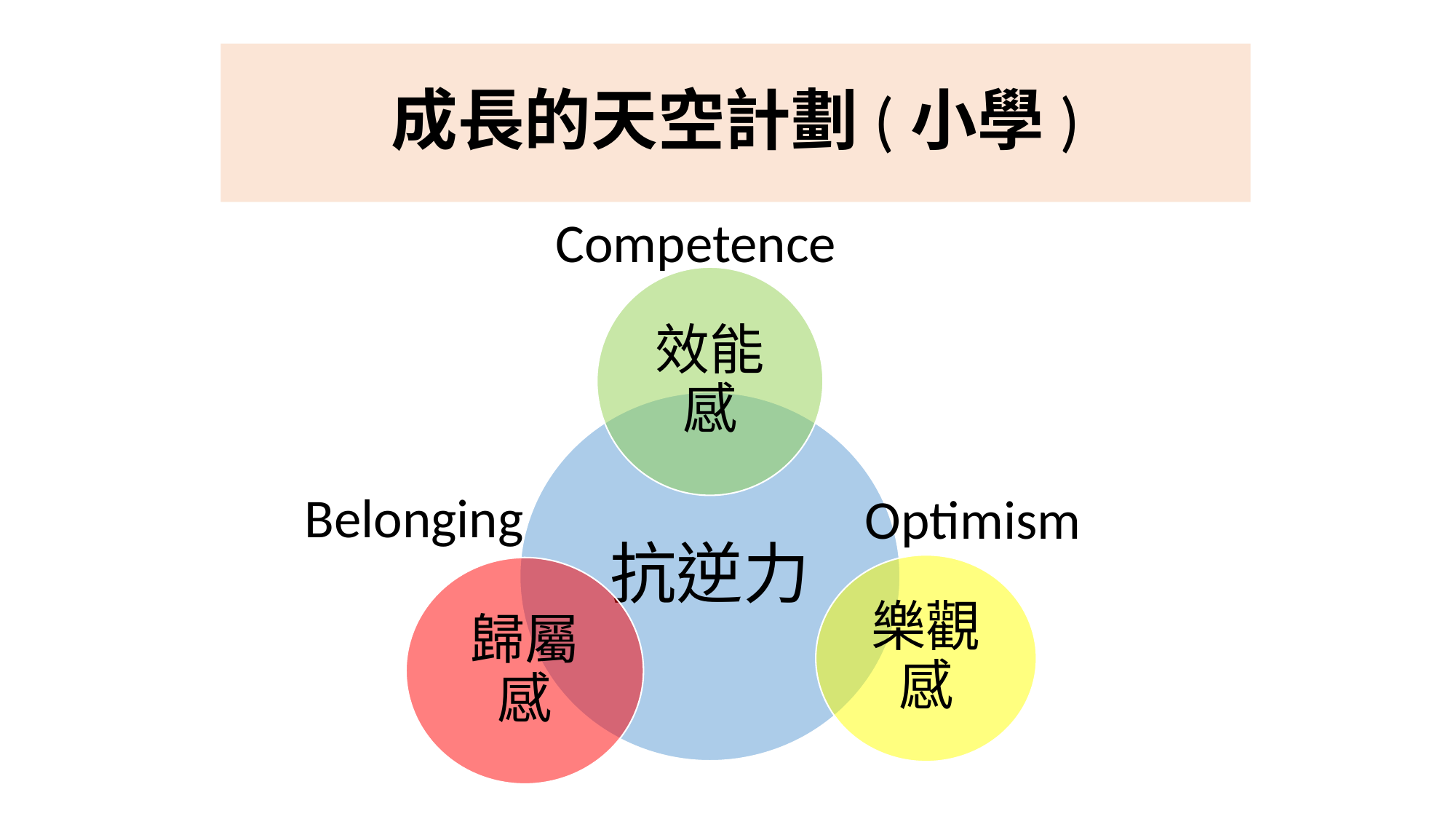

# 成長的天空計劃(小學)
抗逆力
效能感
樂觀感
歸屬感
Competence

Belonging
Optimism